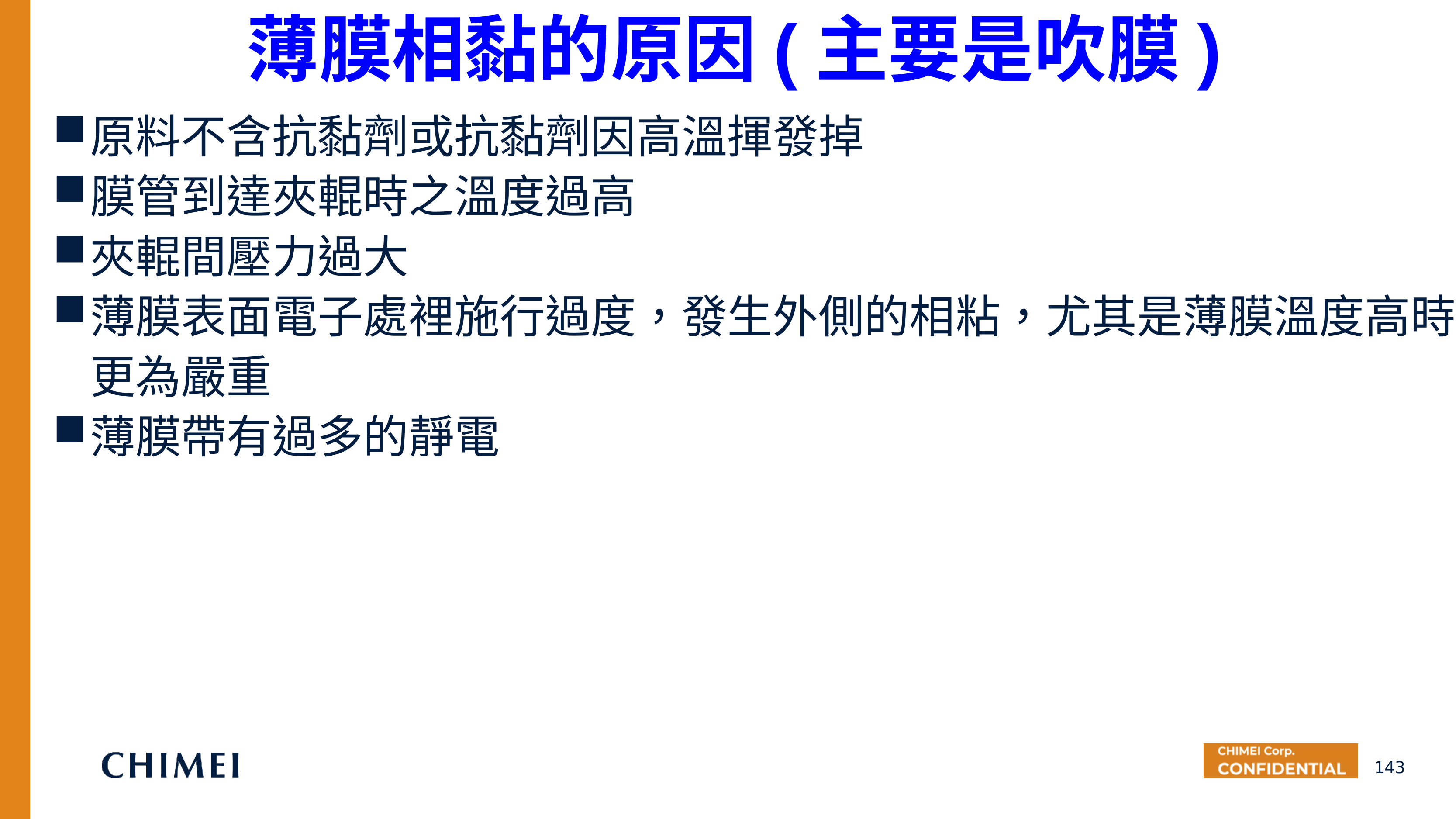

薄膜相黏的原因(主要是吹膜)
原料不含抗黏劑或抗黏劑因高溫揮發掉
膜管到達夾輥時之溫度過高
夾輥間壓力過大
薄膜表面電子處裡施行過度，發生外側的相粘，尤其是薄膜溫度高時更為嚴重
薄膜帶有過多的靜電
143